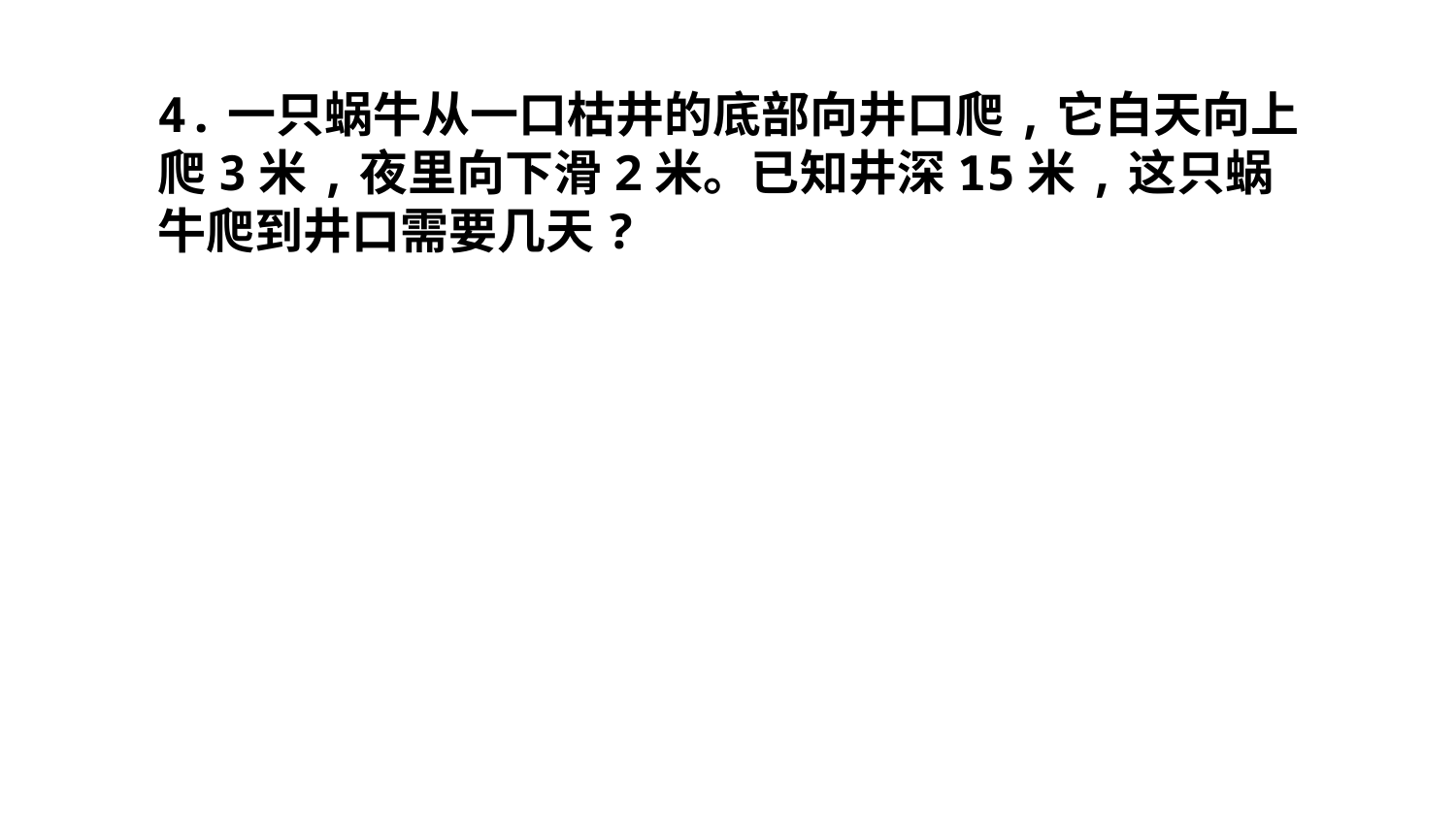

4.一只蜗牛从一口枯井的底部向井口爬,它白天向上爬3米,夜里向下滑2米。已知井深15米,这只蜗牛爬到井口需要几天?